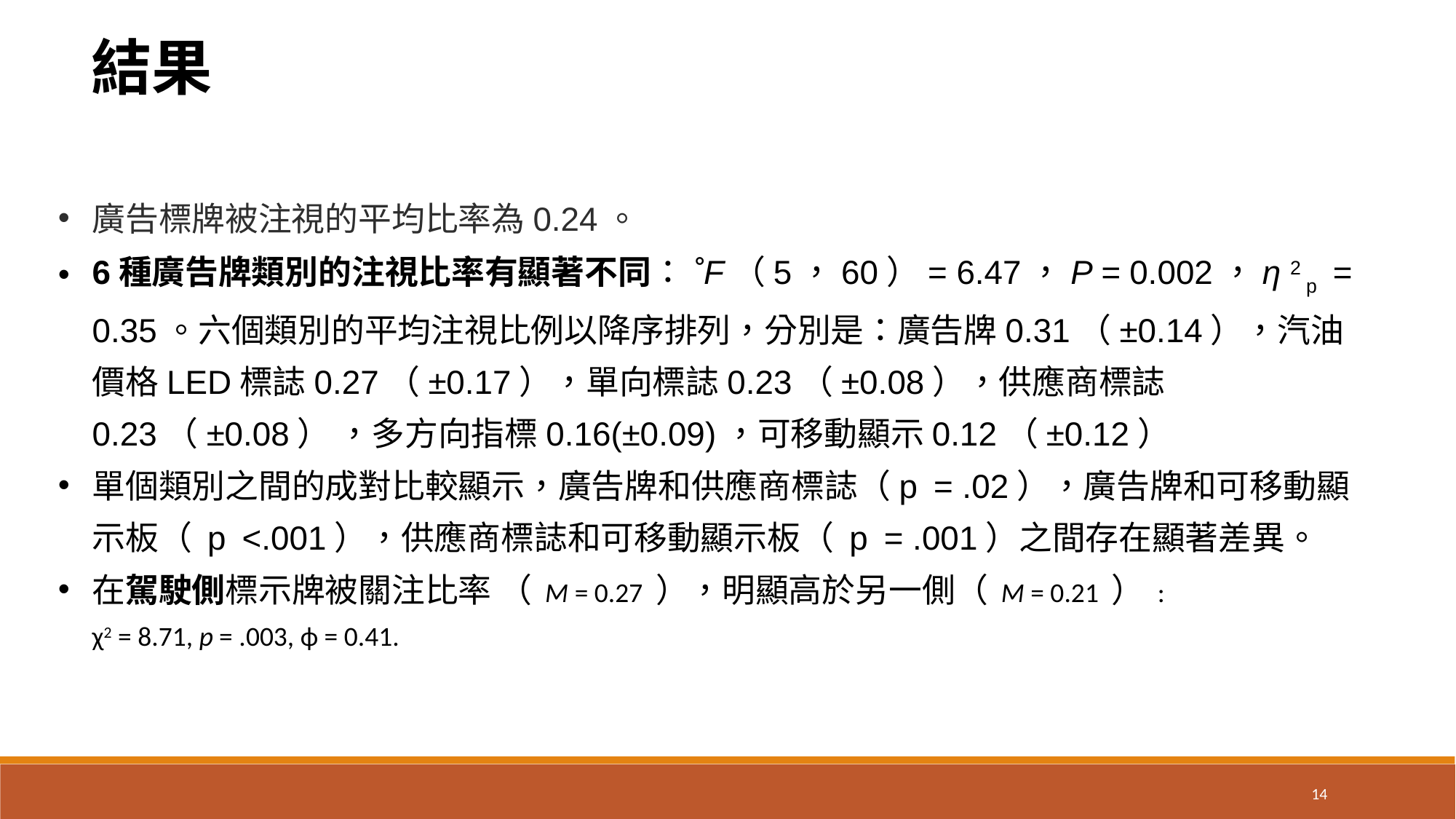

結果
廣告標牌被注視的平均比率為0.24。
6種廣告牌類別的注視比率有顯著不同：˚F（5，60）= 6.47，P = 0.002，η 2 p  = 0.35。六個類別的平均注視比例以降序排列，分別是：廣告牌0.31（±0.14），汽油價格LED標誌0.27（±0.17），單向標誌0.23（±0.08），供應商標誌0.23（±0.08） ，多方向指標0.16(±0.09)，可移動顯示0.12（±0.12）
單個類別之間的成對比較顯示，廣告牌和供應商標誌（p  = .02），廣告牌和可移動顯示板（ p  <.001），供應商標誌和可移動顯示板（ p  = .001）之間存在顯著差異。
在駕駛側標示牌被關注比率 （ M = 0.27 ），明顯高於另一側（ M = 0.21 ） : χ2 = 8.71, p = .003, ϕ = 0.41.
14